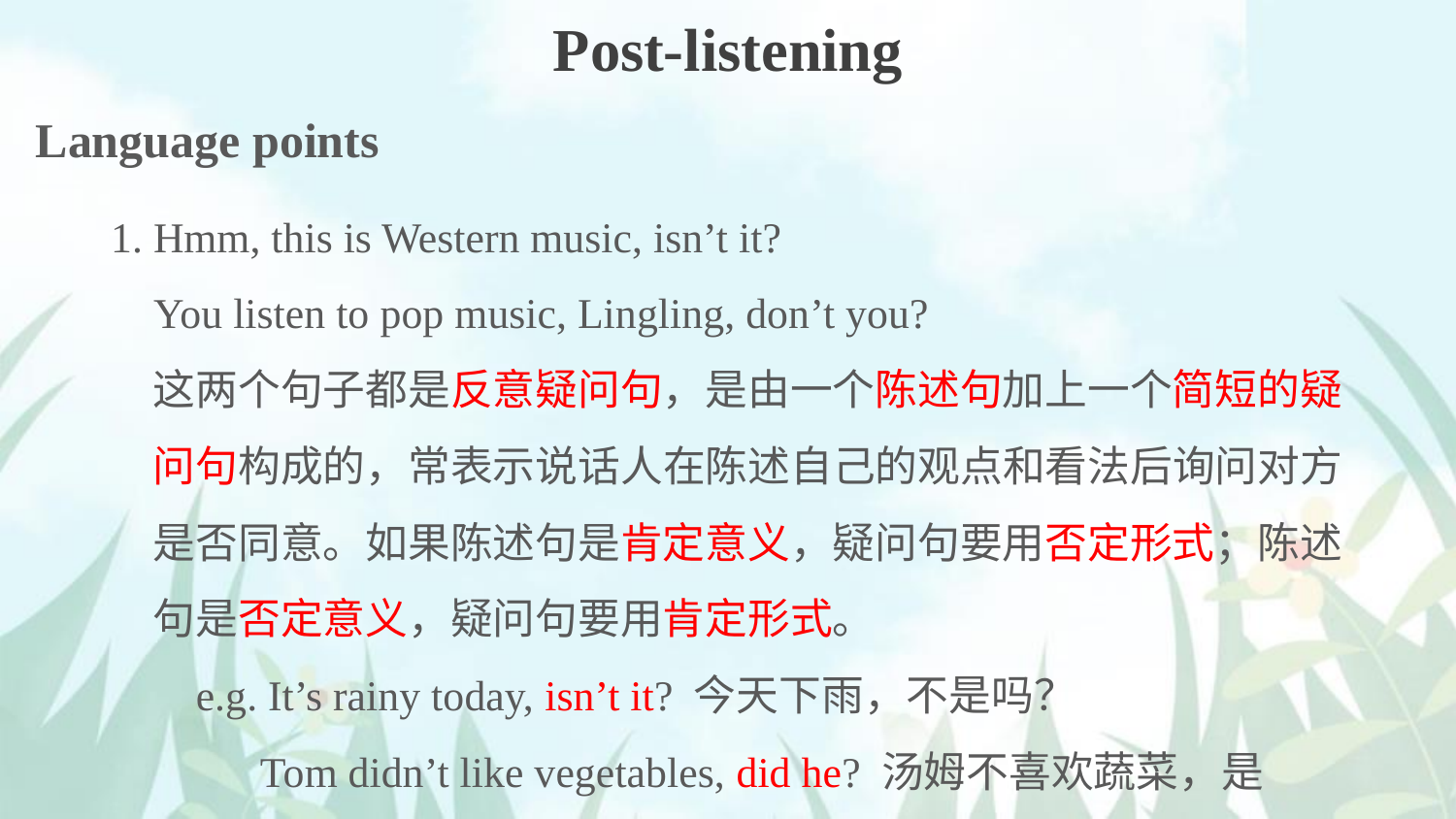

Post-listening
Language points
1. Hmm, this is Western music, isn’t it?
    You listen to pop music, Lingling, don’t you?
这两个句子都是反意疑问句，是由一个陈述句加上一个简短的疑问句构成的，常表示说话人在陈述自己的观点和看法后询问对方是否同意。如果陈述句是肯定意义，疑问句要用否定形式；陈述句是否定意义，疑问句要用肯定形式。
    e.g. It’s rainy today, isn’t it? 今天下雨，不是吗？
          Tom didn’t like vegetables, did he? 汤姆不喜欢蔬菜，是吗？